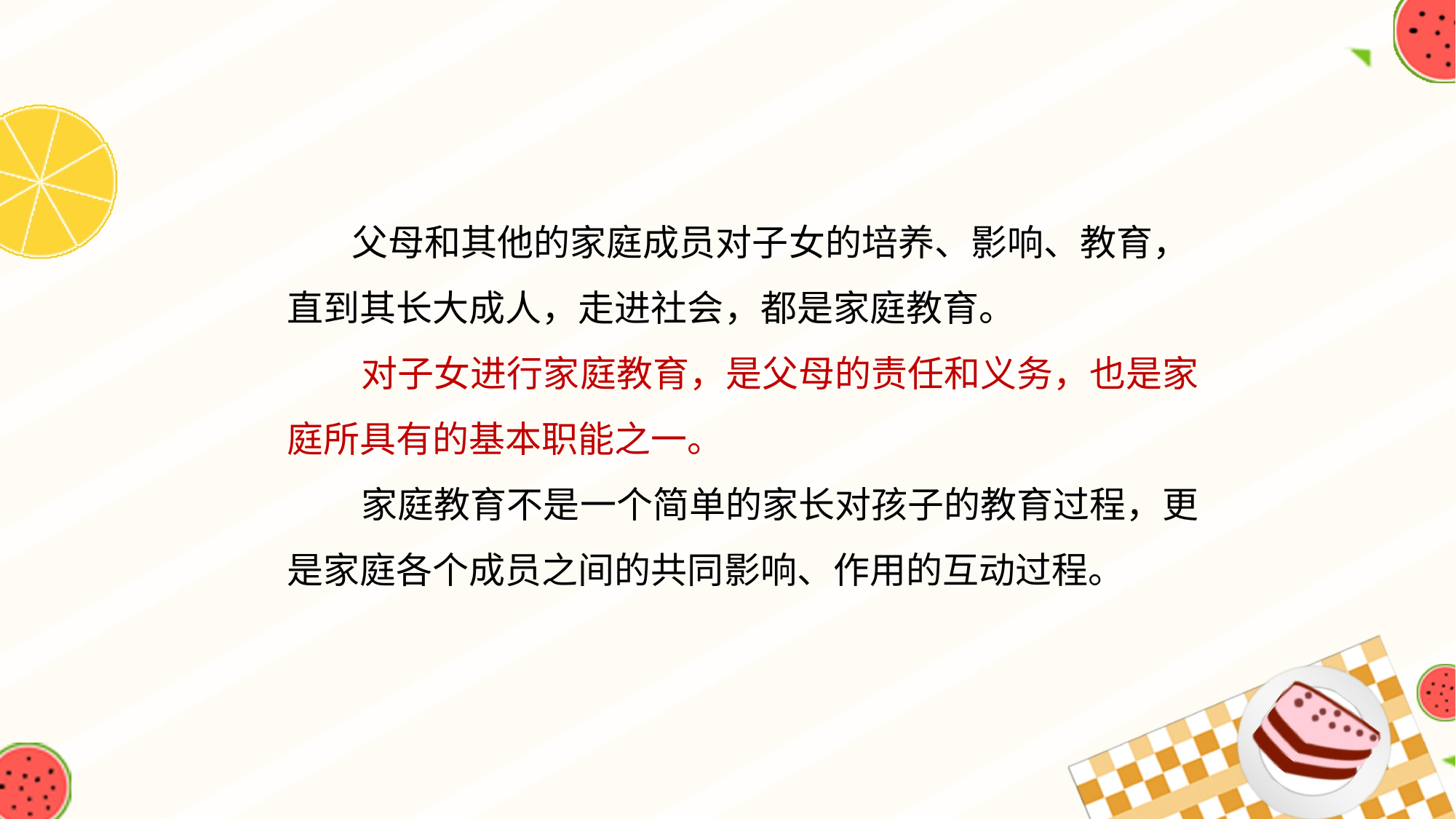

父母和其他的家庭成员对子女的培养、影响、教育，直到其长大成人，走进社会，都是家庭教育。
        对子女进行家庭教育，是父母的责任和义务，也是家庭所具有的基本职能之一。
        家庭教育不是一个简单的家长对孩子的教育过程，更是家庭各个成员之间的共同影响、作用的互动过程。